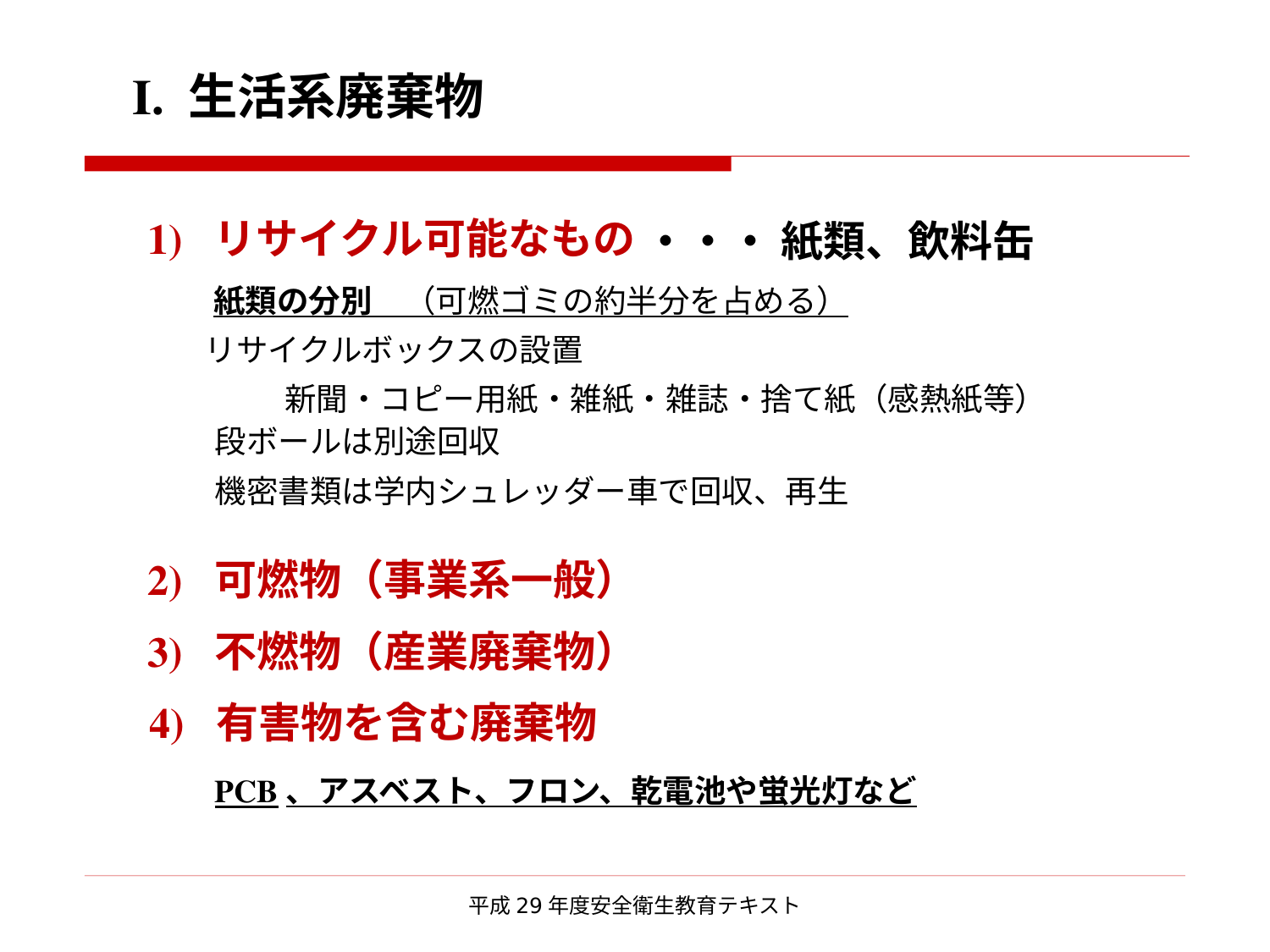

I. 生活系廃棄物
1)  リサイクル可能なもの
　・・・ 紙類、飲料缶
紙類の分別　（可燃ゴミの約半分を占める）
リサイクルボックスの設置
新聞・コピー用紙・雑紙・雑誌・捨て紙（感熱紙等）
段ボールは別途回収
機密書類は学内シュレッダー車で回収、再生
2)  可燃物（事業系一般）
3)  不燃物（産業廃棄物）
4)  有害物を含む廃棄物
PCB、アスベスト、フロン、乾電池や蛍光灯など
平成29年度安全衛生教育テキスト